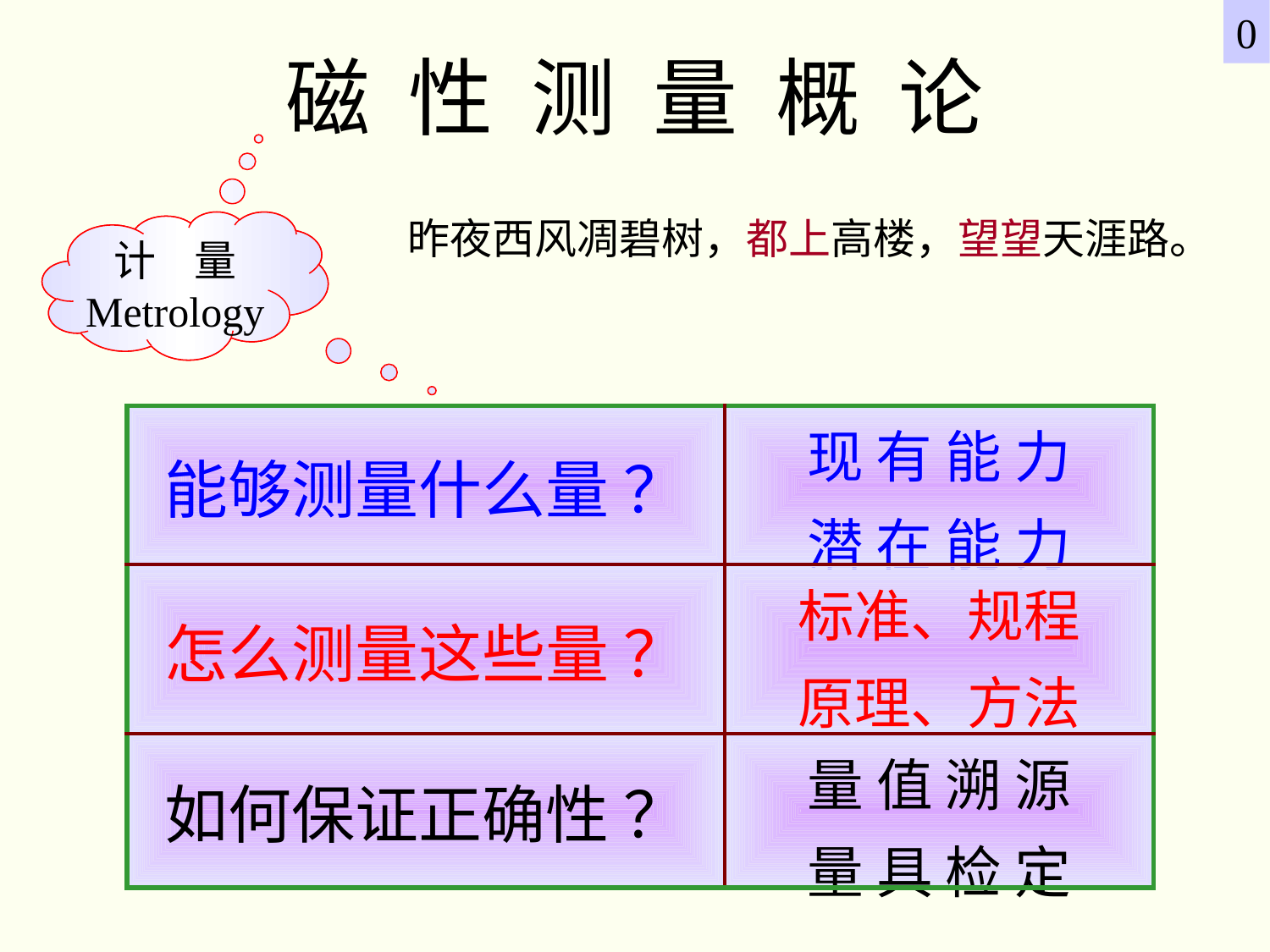

0
# 磁  性  测  量  概  论
昨夜西风凋碧树，都上高楼，望望天涯路。
计    量
Metrology
计    量
Metrology
| 能够测量什么量 ？ | 现 有 能 力 潜 在 能 力 |
| --- | --- |
| 怎么测量这些量 ？ | 标准、规程 原理、方法 |
| 如何保证正确性 ？ | 量 值 溯 源 量 具 检 定 |